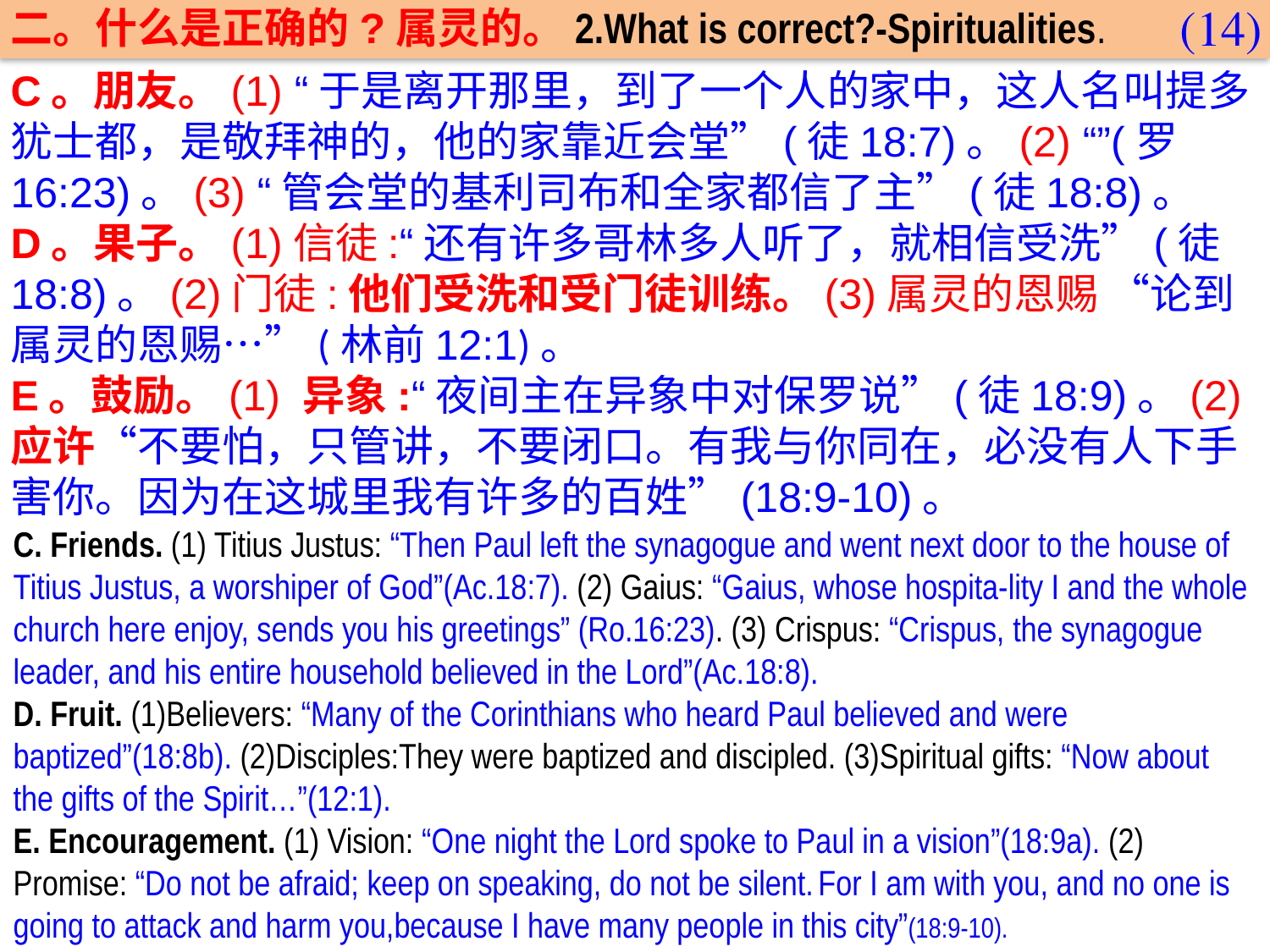

(14)
二。什么是正确的?属灵的。2.What is correct?-Spiritualities.

C。朋友。(1) “于是离开那里，到了一个人的家中，这人名叫提多犹士都，是敬拜神的，他的家靠近会堂”(徒18:7)。(2) “”(罗16:23)。(3) “管会堂的基利司布和全家都信了主”(徒18:8)。
D。果子。(1)信徒:“还有许多哥林多人听了，就相信受洗”(徒18:8)。(2)门徒:他们受洗和受门徒训练。(3)属灵的恩赐 “论到属灵的恩赐…”(林前12:1)。
E。鼓励。(1) 异象:“夜间主在异象中对保罗说”(徒18:9)。(2) 应许“不要怕，只管讲，不要闭口。有我与你同在，必没有人下手害你。因为在这城里我有许多的百姓”(18:9-10)。
C. Friends. (1) Titius Justus: “Then Paul left the synagogue and went next door to the house of Titius Justus, a worshiper of God”(Ac.18:7). (2) Gaius: “Gaius, whose hospita-lity I and the whole church here enjoy, sends you his greetings” (Ro.16:23). (3) Crispus: “Crispus, the synagogue leader, and his entire household believed in the Lord”(Ac.18:8).
D. Fruit. (1)Believers: “Many of the Corinthians who heard Paul believed and were baptized”(18:8b). (2)Disciples:They were baptized and discipled. (3)Spiritual gifts: “Now about the gifts of the Spirit…”(12:1).
E. Encouragement. (1) Vision: “One night the Lord spoke to Paul in a vision”(18:9a). (2) Promise: “Do not be afraid; keep on speaking, do not be silent. For I am with you, and no one is going to attack and harm you,because I have many people in this city”(18:9-10).